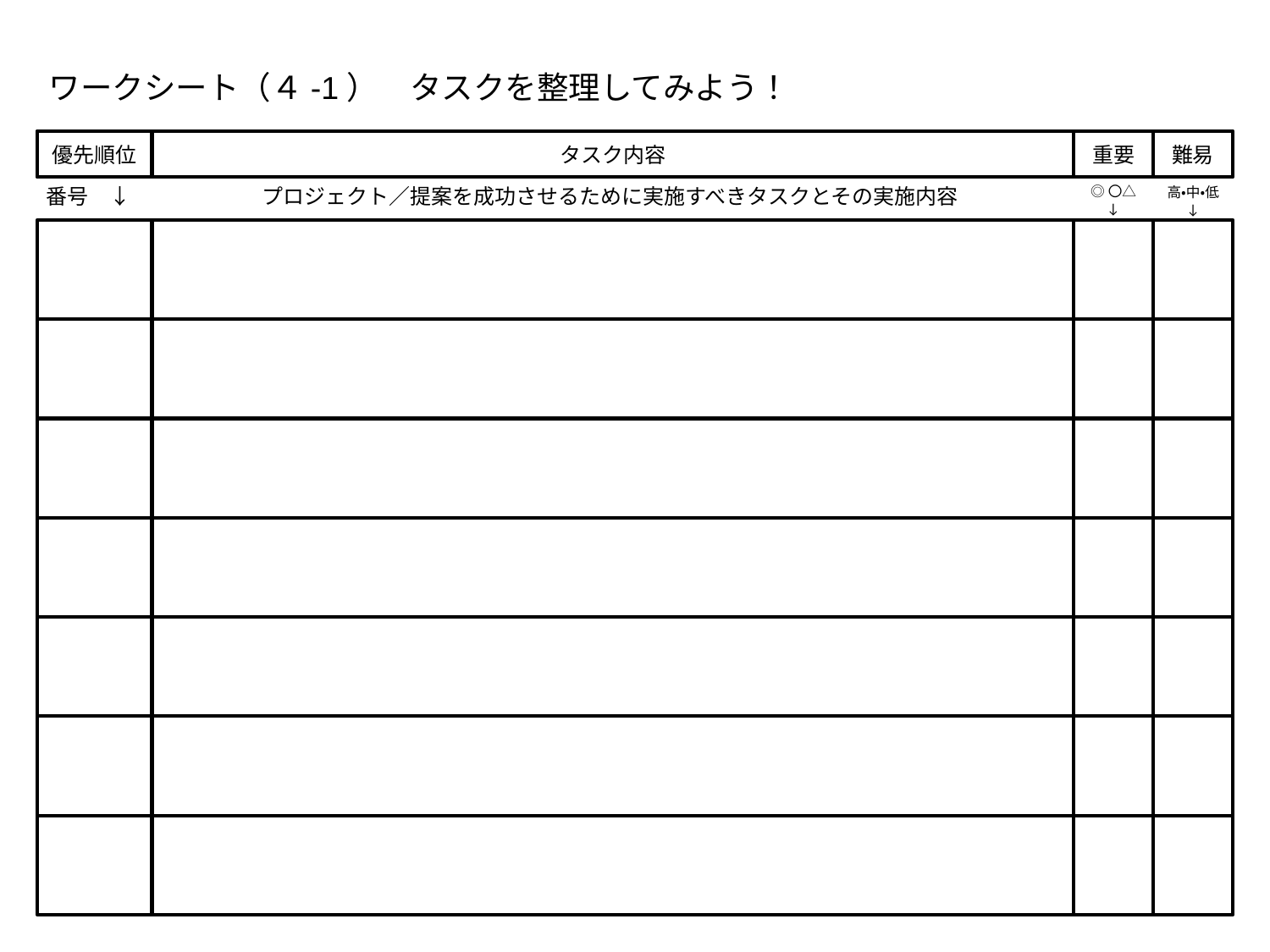

ワークシート（４-1）　タスクを整理してみよう！
優先順位
タスク内容
重要
難易
◎〇△
↓
番号　↓
プロジェクト／提案を成功させるために実施すべきタスクとその実施内容
高・中・低
↓